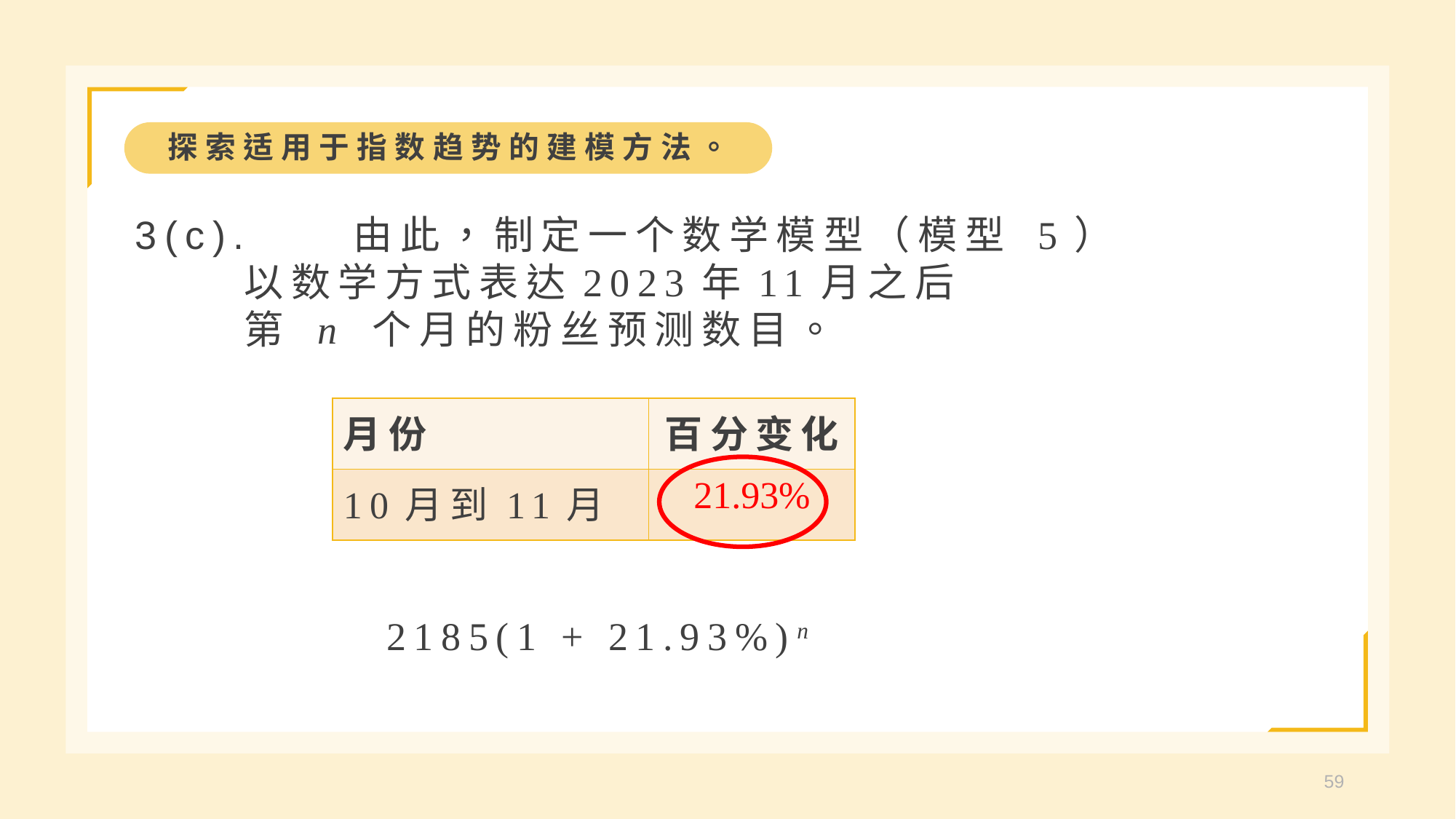

探索适用于指数趋势的建模方法。
3(c).	由此，制定一个数学模型（模型 5）
	以数学方式表达2023年11月之后
	第 n 个月的粉丝预测数目。
| 月份 | 百分变化 |
| --- | --- |
| 10月到11月 | 21.93% |

2185(1 + 21.93%)n

59